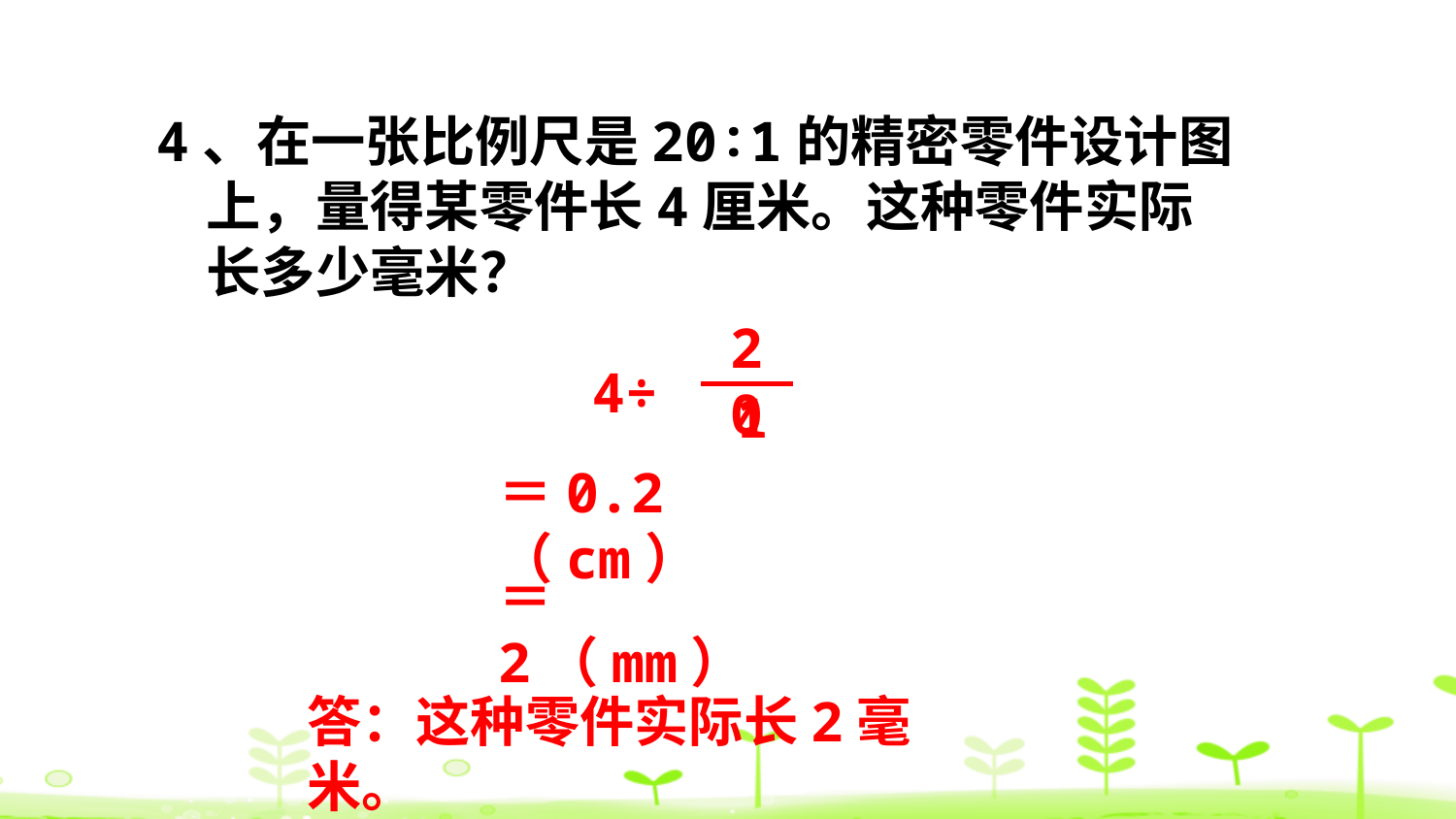

4、在一张比例尺是20∶1的精密零件设计图
   上，量得某零件长4厘米。这种零件实际
   长多少毫米？
20
1
4÷
＝0.2（cm）
＝2（mm）
答：这种零件实际长2毫米。